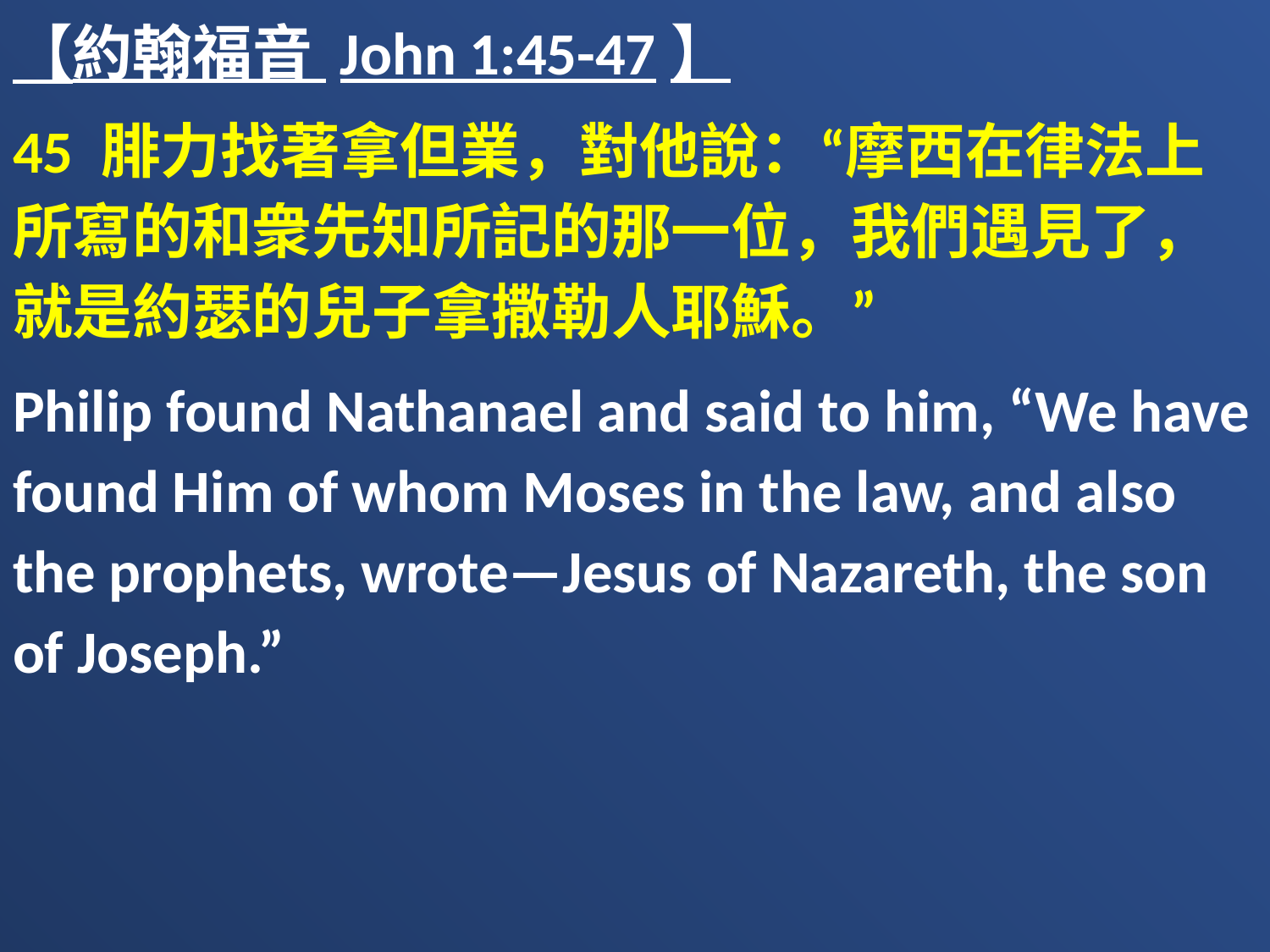

【約翰福音 John 1:45-47】
45 腓力找著拿但業，對他說：“摩西在律法上所寫的和衆先知所記的那一位，我們遇見了，就是約瑟的兒子拿撒勒人耶穌。”
Philip found Nathanael and said to him, “We have found Him of whom Moses in the law, and also the prophets, wrote—Jesus of Nazareth, the son of Joseph.”